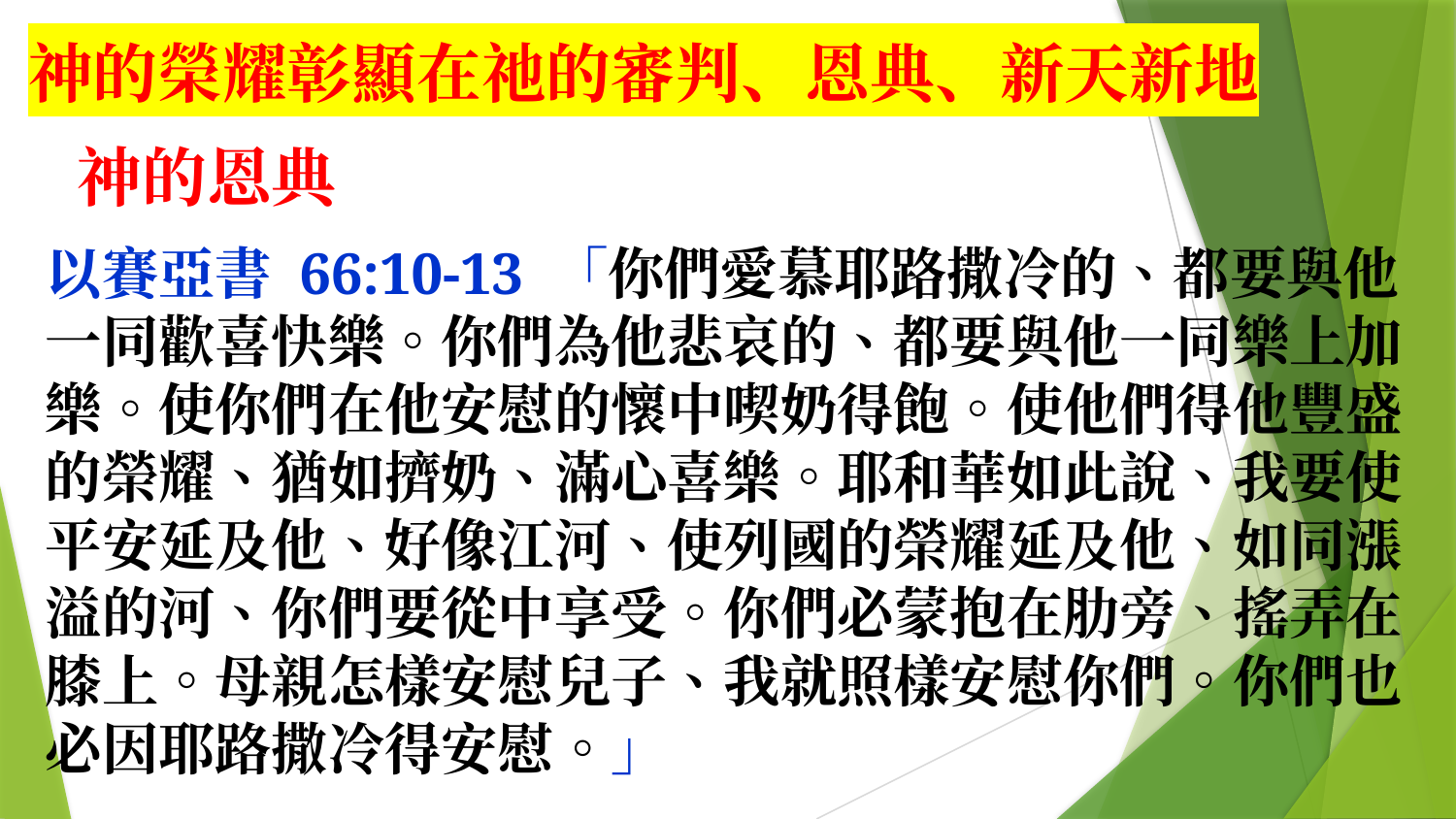

神的榮耀彰顯在祂的審判、恩典、新天新地
神的恩典
以賽亞書 66:10-13 「你們愛慕耶路撒冷的、都要與他一同歡喜快樂。你們為他悲哀的、都要與他一同樂上加樂。使你們在他安慰的懷中喫奶得飽。使他們得他豐盛的榮耀、猶如擠奶、滿心喜樂。耶和華如此說、我要使平安延及他、好像江河、使列國的榮耀延及他、如同漲溢的河、你們要從中享受。你們必蒙抱在肋旁、搖弄在膝上。母親怎樣安慰兒子、我就照樣安慰你們。你們也必因耶路撒冷得安慰。」